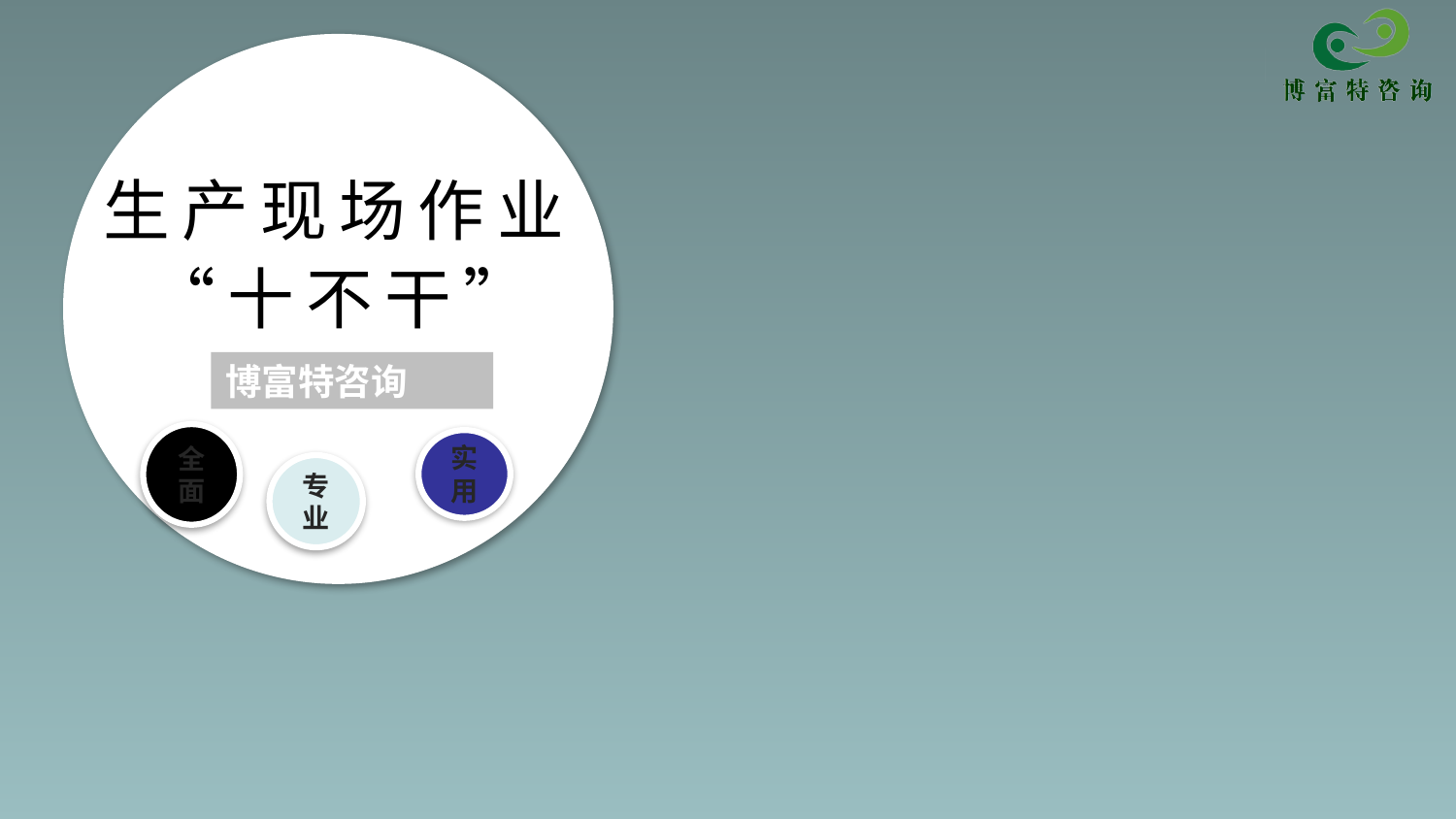

# 生产现场作业 “十不干”
博富特咨询
全面
实用
专业